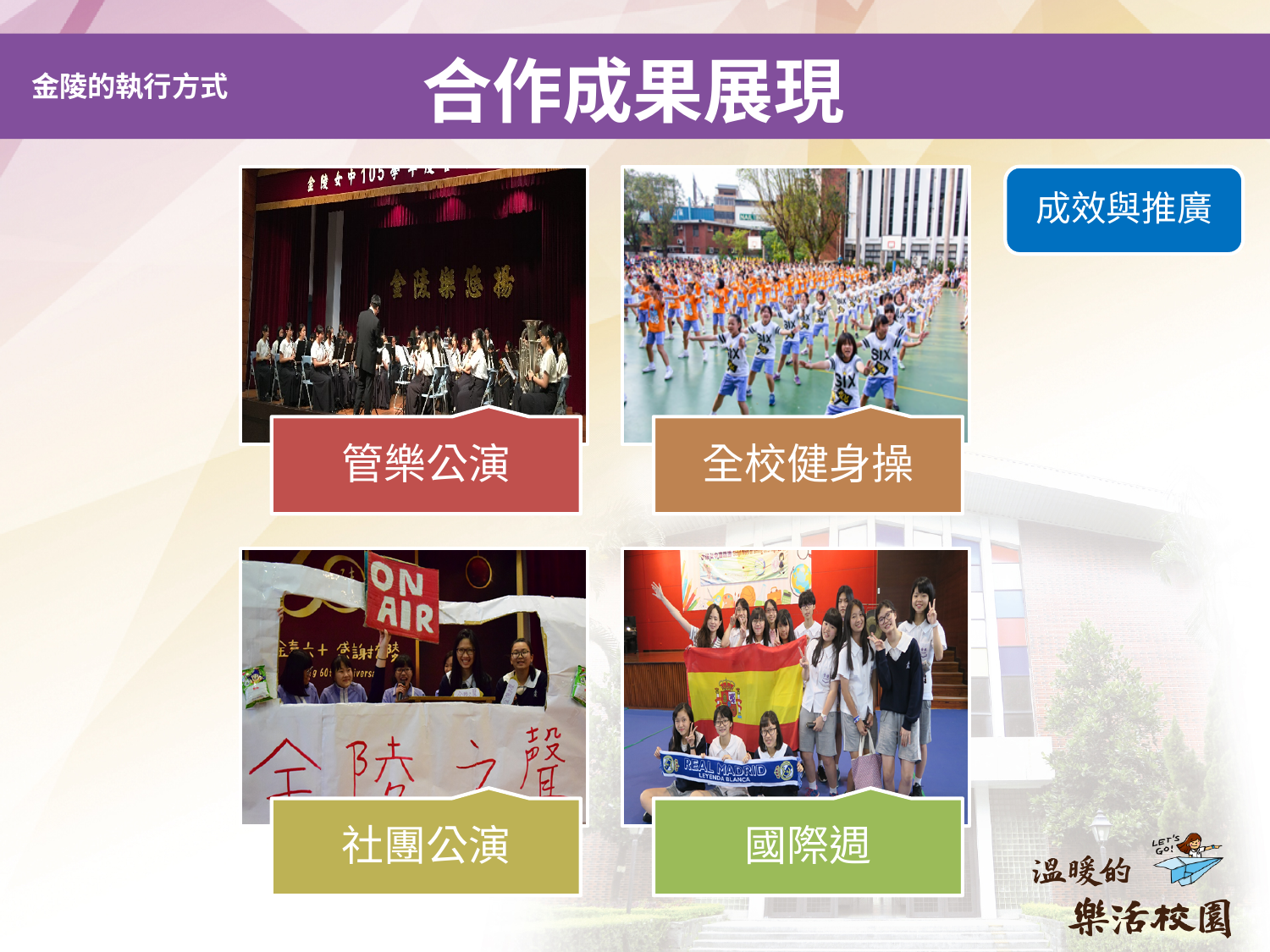

合作成果展現
金陵的執行方式
管樂公演
全校健身操
社團公演
國際週

成效與推廣